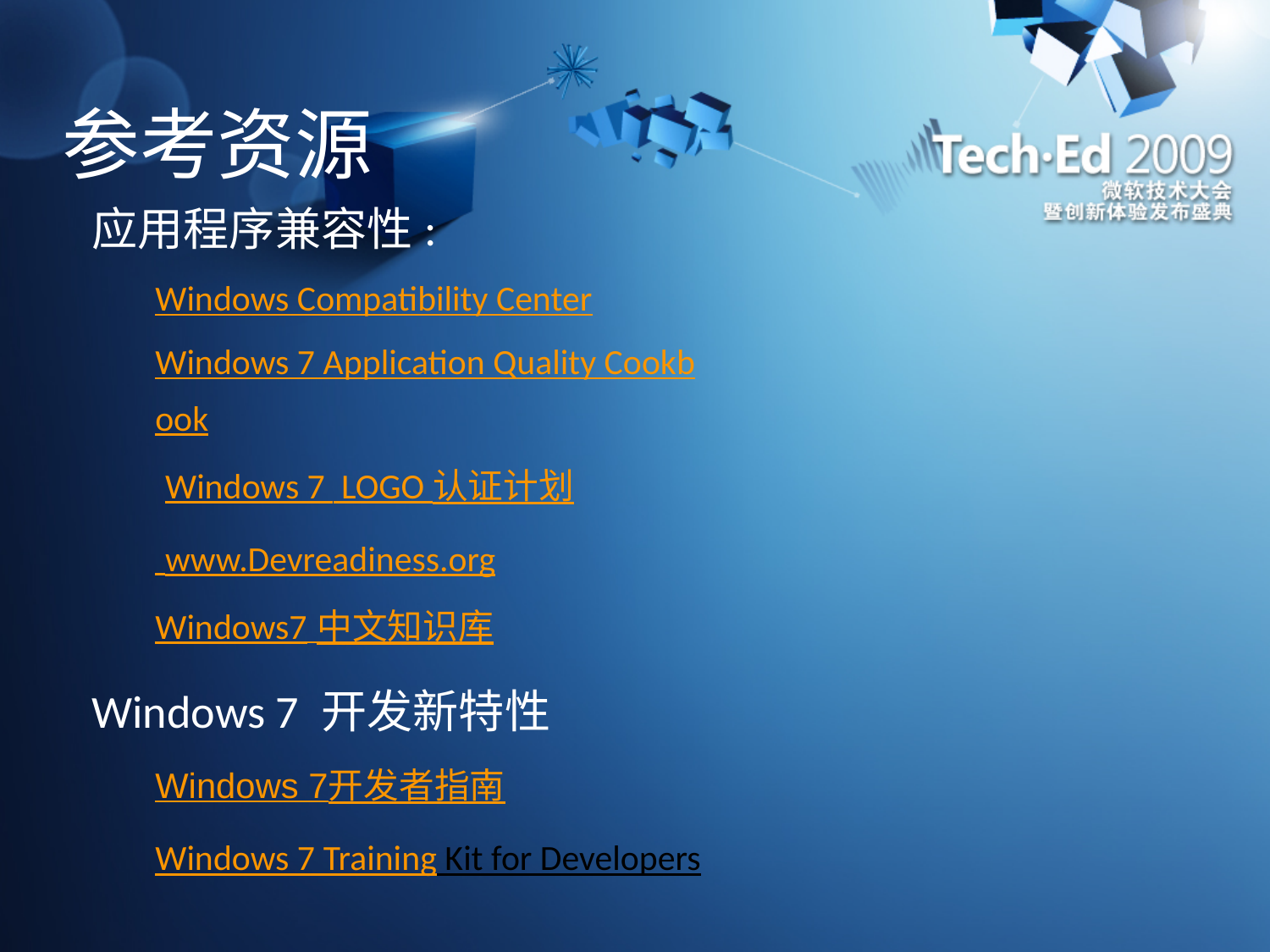

# 参考资源
应用程序兼容性:
Windows Compatibility Center
Windows 7 Application Quality Cookbook
 Windows 7  LOGO 认证计划
 www.Devreadiness.org
Windows7 中文知识库
Windows 7 开发新特性
Windows 7开发者指南
Windows 7 Training Kit for Developers